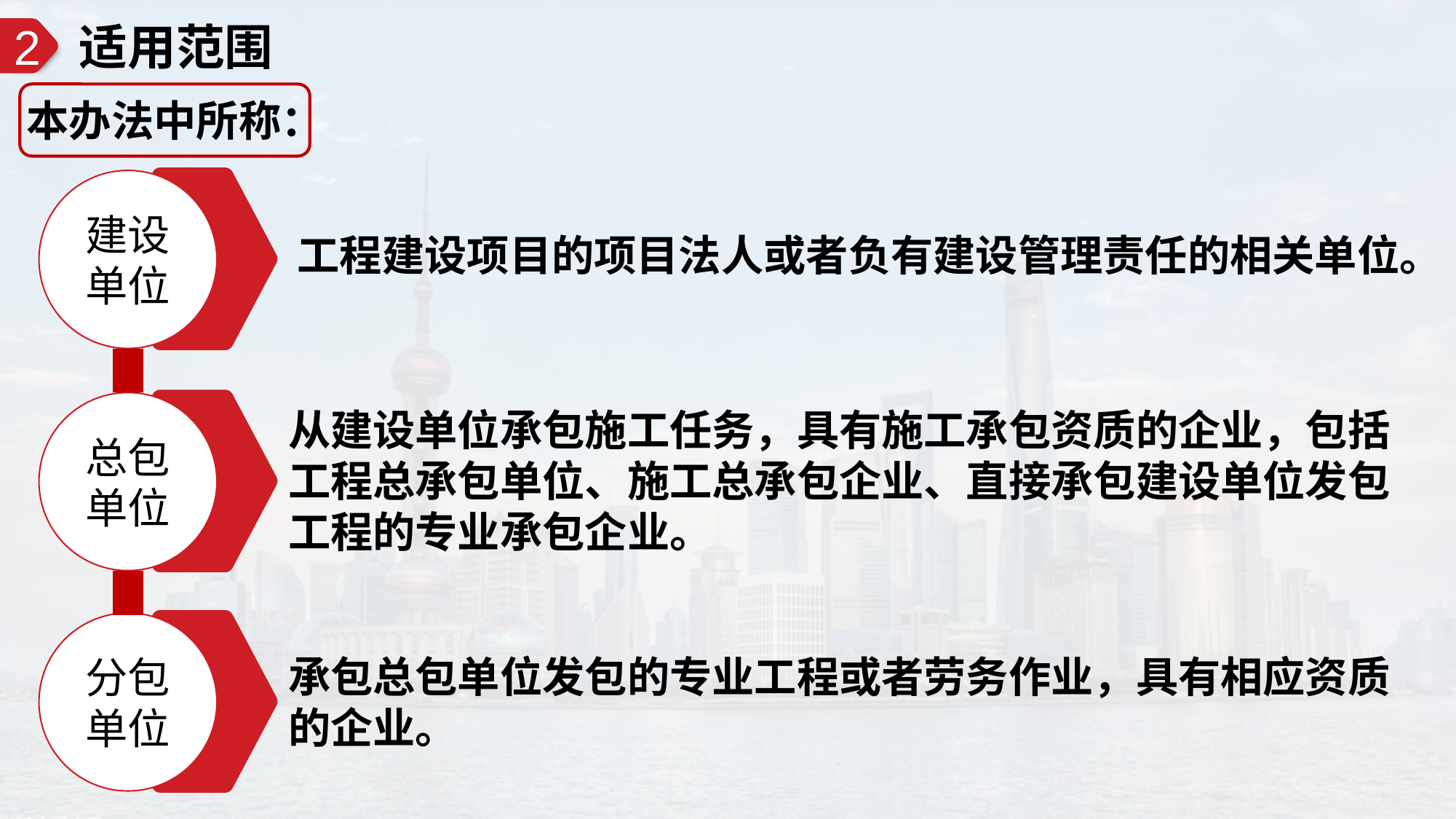

适用范围
2

本办法中所称：

建设单位
工程建设项目的项目法人或者负有建设管理责任的相关单位。

总包单位
从建设单位承包施工任务，具有施工承包资质的企业，包括工程总承包单位、施工总承包企业、直接承包建设单位发包工程的专业承包企业。

分包单位
承包总包单位发包的专业工程或者劳务作业，具有相应资质的企业。